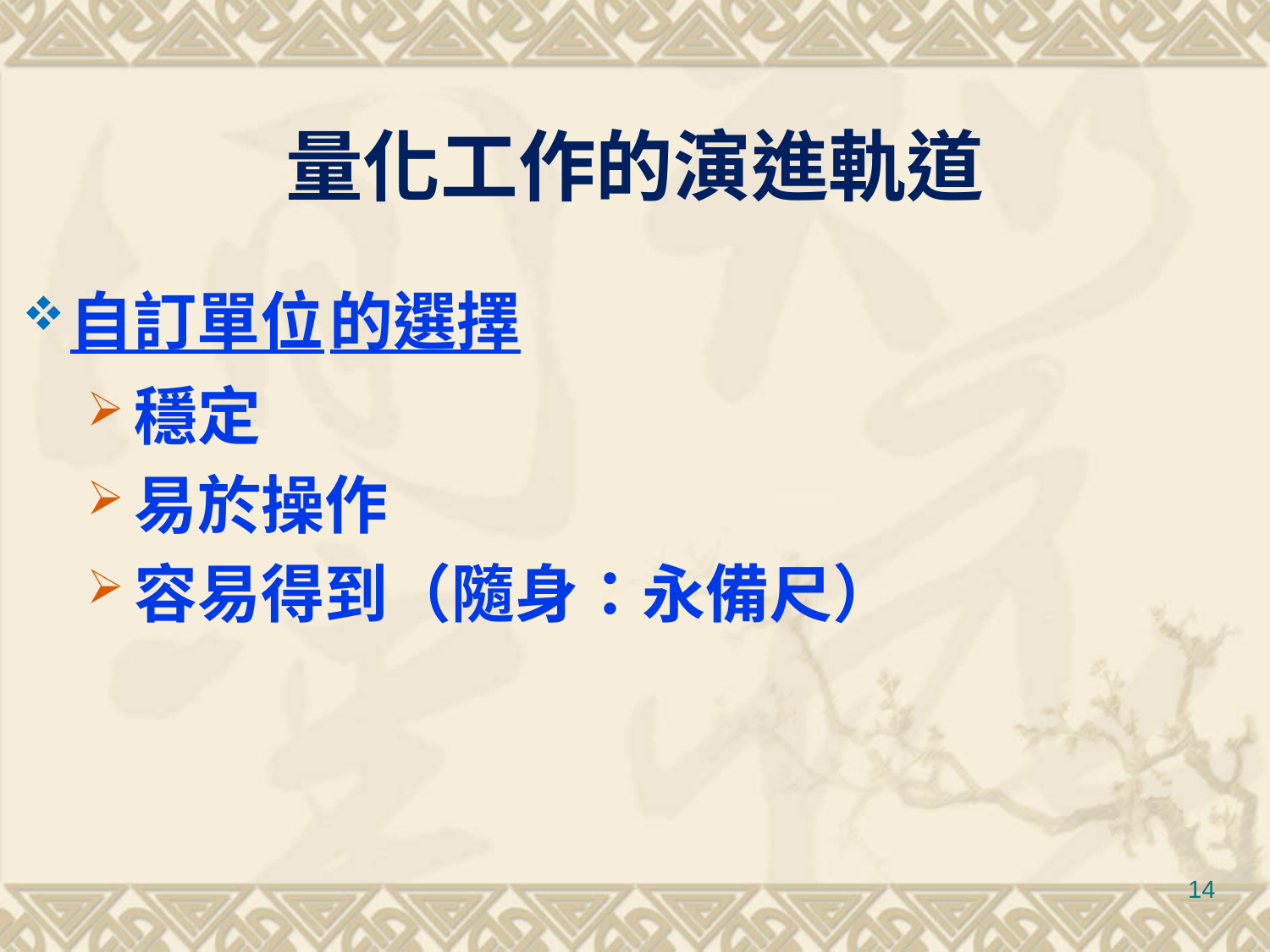

量化工作的演進軌道
自訂單位
的選擇
穩定
易於操作
容易得到（隨身：永備尺）
14